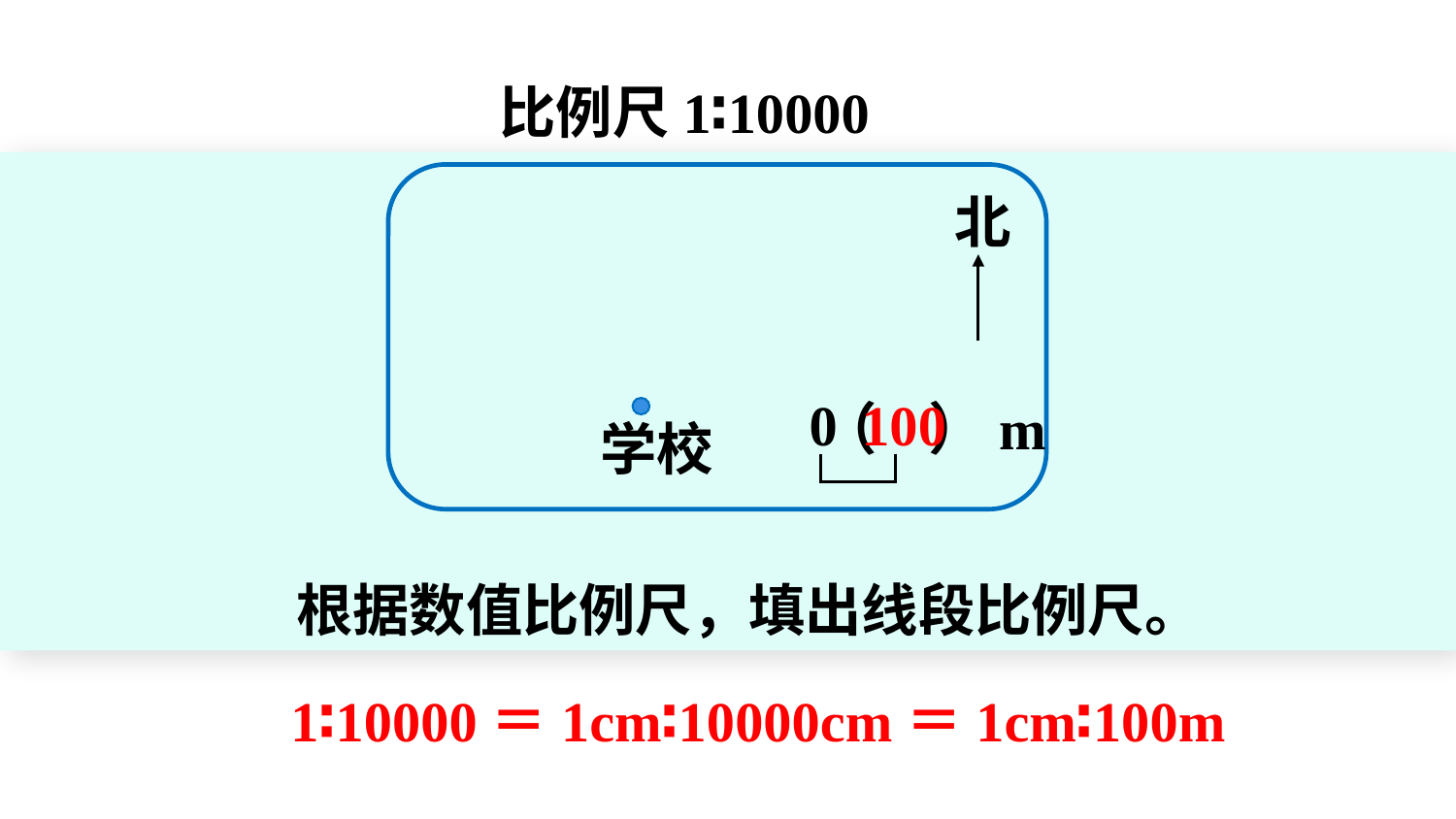

比例尺1∶10000

北
0
（    ）m

学校
100
根据数值比例尺，填出线段比例尺。
1∶10000＝1cm∶10000cm＝1cm∶100m